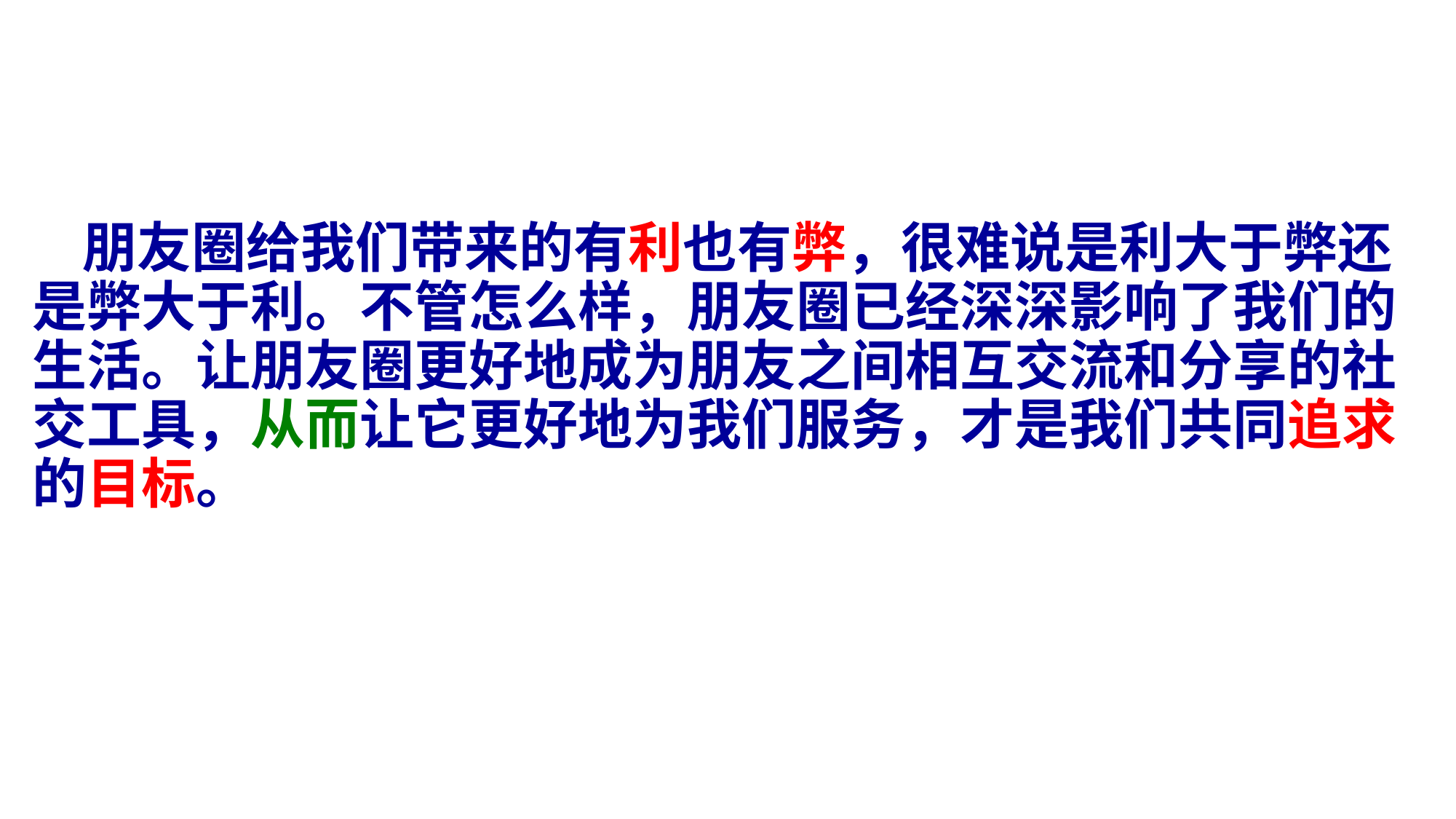

朋友圈给我们带来的有利也有弊，很难说是利大于弊还是弊大于利。不管怎么样，朋友圈已经深深影响了我们的生活。让朋友圈更好地成为朋友之间相互交流和分享的社交工具，从而让它更好地为我们服务，才是我们共同追求的目标。